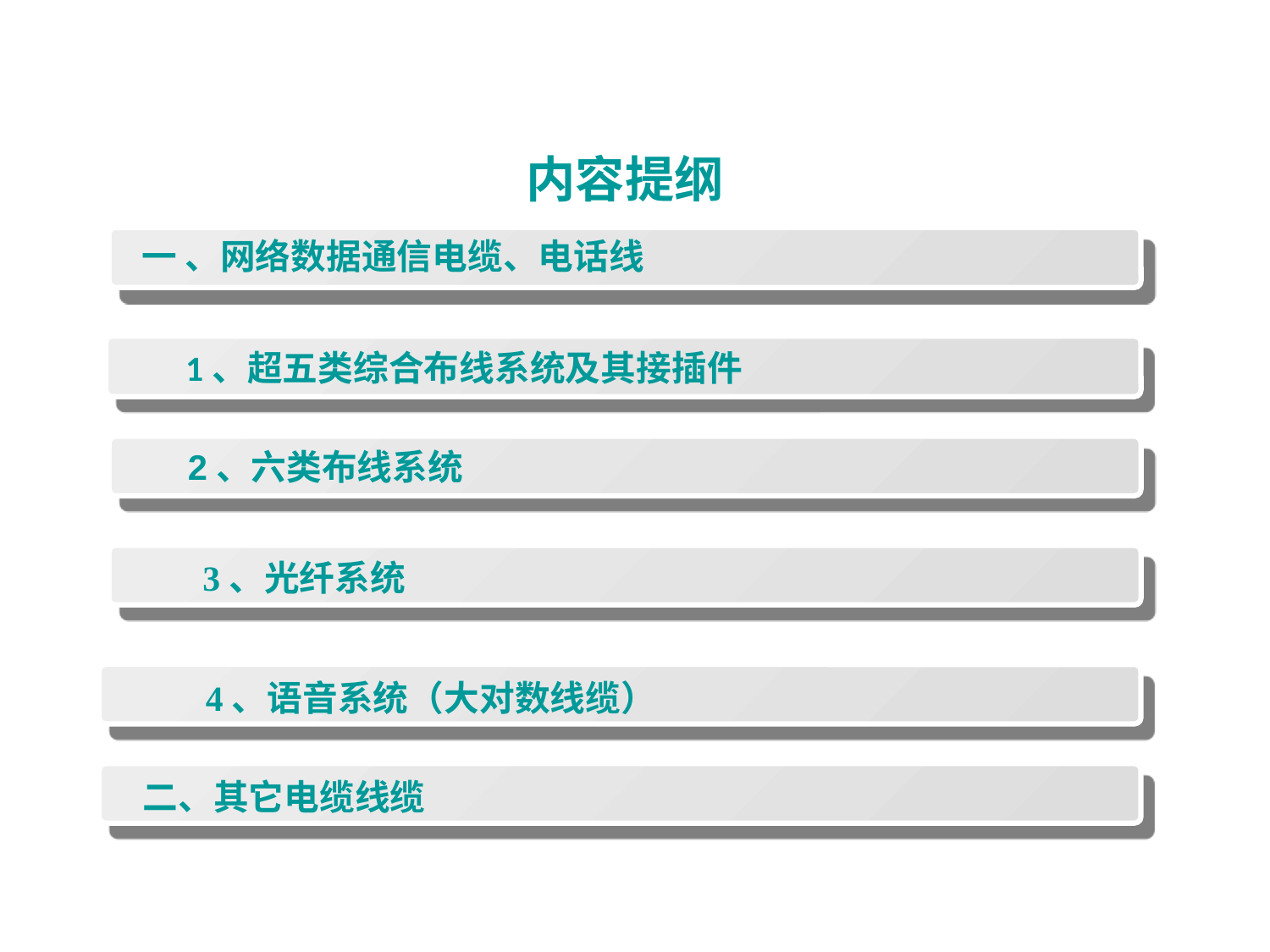

内容提纲

一 、网络数据通信电缆、电话线
        1、超五类综合布线系统及其接插件

        2、六类布线系统

        3、光纤系统
          4、语音系统（大对数线缆）
  二、其它电缆线缆